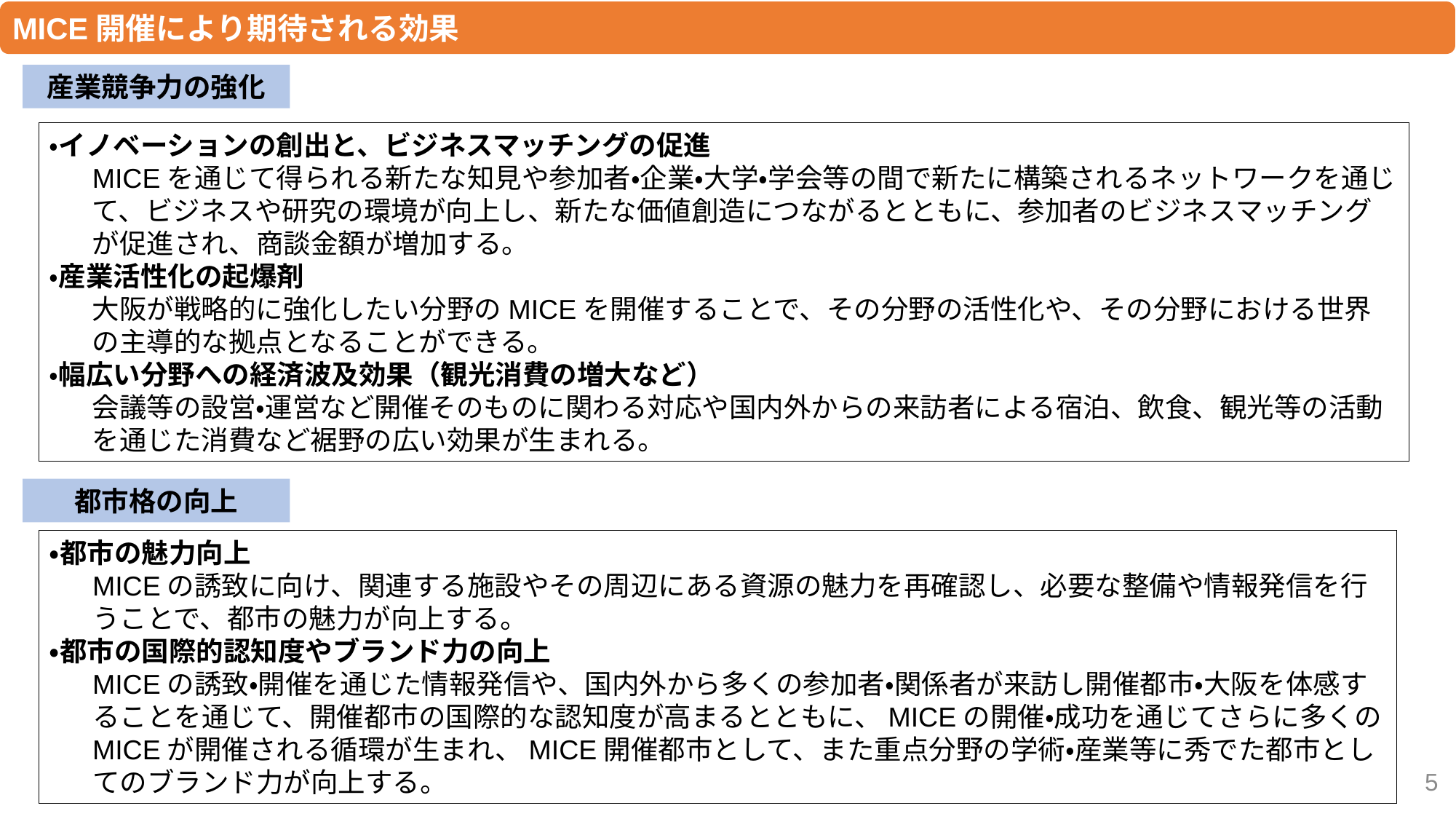

MICE開催により期待される効果
産業競争力の強化
・イノベーションの創出と、ビジネスマッチングの促進
MICEを通じて得られる新たな知見や参加者・企業・大学・学会等の間で新たに構築されるネットワークを通じて、ビジネスや研究の環境が向上し、新たな価値創造につながるとともに、参加者のビジネスマッチングが促進され、商談金額が増加する。
・産業活性化の起爆剤
大阪が戦略的に強化したい分野のMICEを開催することで、その分野の活性化や、その分野における世界の主導的な拠点となることができる。
・幅広い分野への経済波及効果（観光消費の増大など）
会議等の設営・運営など開催そのものに関わる対応や国内外からの来訪者による宿泊、飲食、観光等の活動を通じた消費など裾野の広い効果が生まれる。
都市格の向上
・都市の魅力向上
MICEの誘致に向け、関連する施設やその周辺にある資源の魅力を再確認し、必要な整備や情報発信を行うことで、都市の魅力が向上する。
・都市の国際的認知度やブランド力の向上
MICEの誘致・開催を通じた情報発信や、国内外から多くの参加者・関係者が来訪し開催都市・大阪を体感することを通じて、開催都市の国際的な認知度が高まるとともに、MICEの開催・成功を通じてさらに多くのMICEが開催される循環が生まれ、MICE開催都市として、また重点分野の学術・産業等に秀でた都市としてのブランド力が向上する。
5